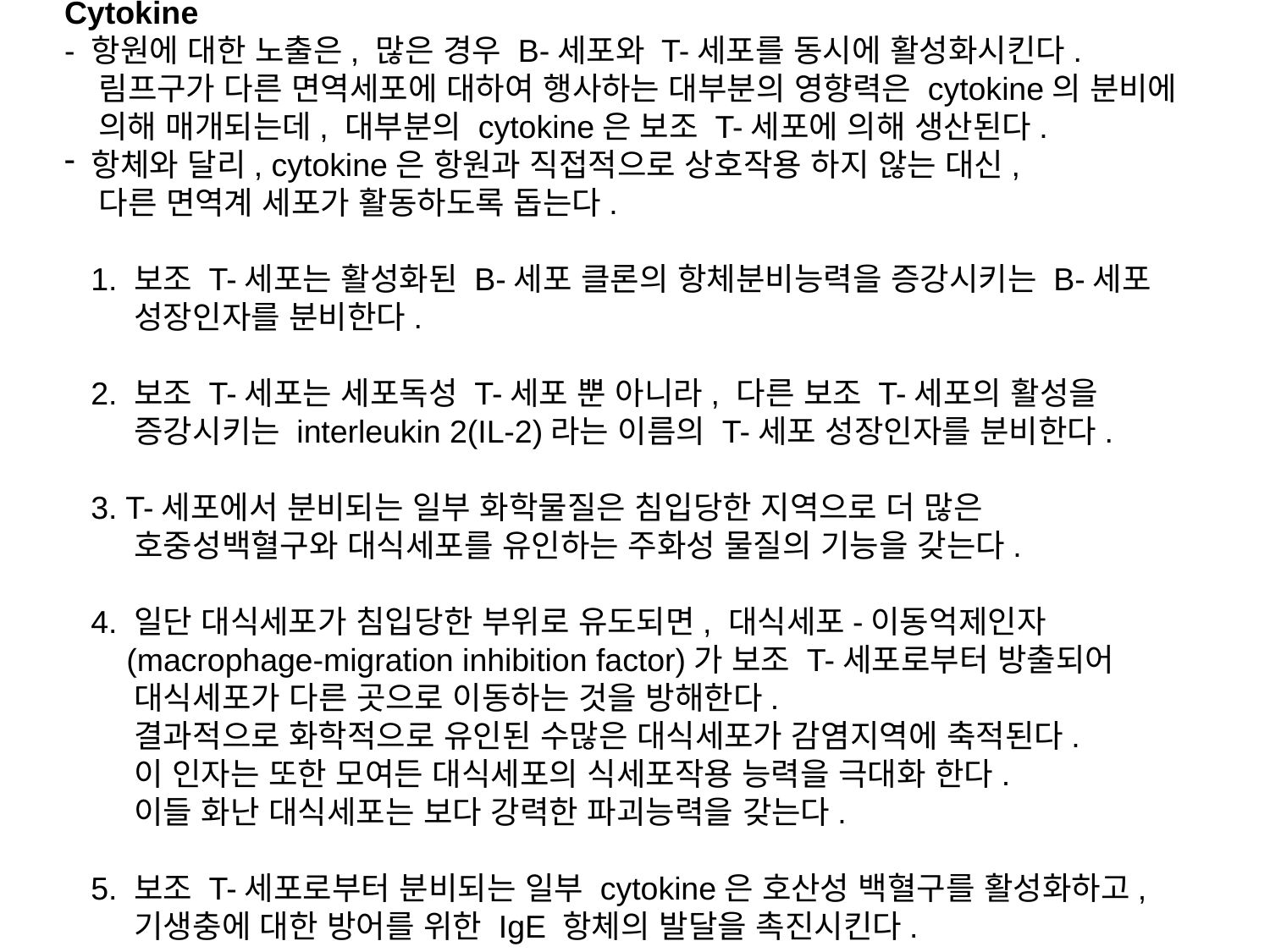

Cytokine
- 항원에 대한 노출은, 많은 경우 B-세포와 T-세포를 동시에 활성화시킨다.
   림프구가 다른 면역세포에 대하여 행사하는 대부분의 영향력은 cytokine의 분비에
   의해 매개되는데, 대부분의 cytokine은 보조 T-세포에 의해 생산된다.
 항체와 달리, cytokine은 항원과 직접적으로 상호작용 하지 않는 대신,
   다른 면역계 세포가 활동하도록 돕는다.

   1. 보조 T-세포는 활성화된 B-세포 클론의 항체분비능력을 증강시키는 B-세포
       성장인자를 분비한다.

   2. 보조 T-세포는 세포독성 T-세포 뿐 아니라, 다른 보조 T-세포의 활성을
       증강시키는 interleukin 2(IL-2)라는 이름의 T-세포 성장인자를 분비한다.

   3. T-세포에서 분비되는 일부 화학물질은 침입당한 지역으로 더 많은
       호중성백혈구와 대식세포를 유인하는 주화성 물질의 기능을 갖는다.

   4. 일단 대식세포가 침입당한 부위로 유도되면, 대식세포-이동억제인자
       (macrophage-migration inhibition factor)가 보조 T-세포로부터 방출되어
       대식세포가 다른 곳으로 이동하는 것을 방해한다.
       결과적으로 화학적으로 유인된 수많은 대식세포가 감염지역에 축적된다.
       이 인자는 또한 모여든 대식세포의 식세포작용 능력을 극대화 한다.
       이들 화난 대식세포는 보다 강력한 파괴능력을 갖는다.

   5. 보조 T-세포로부터 분비되는 일부 cytokine은 호산성 백혈구를 활성화하고,
       기생충에 대한 방어를 위한 IgE 항체의 발달을 촉진시킨다.